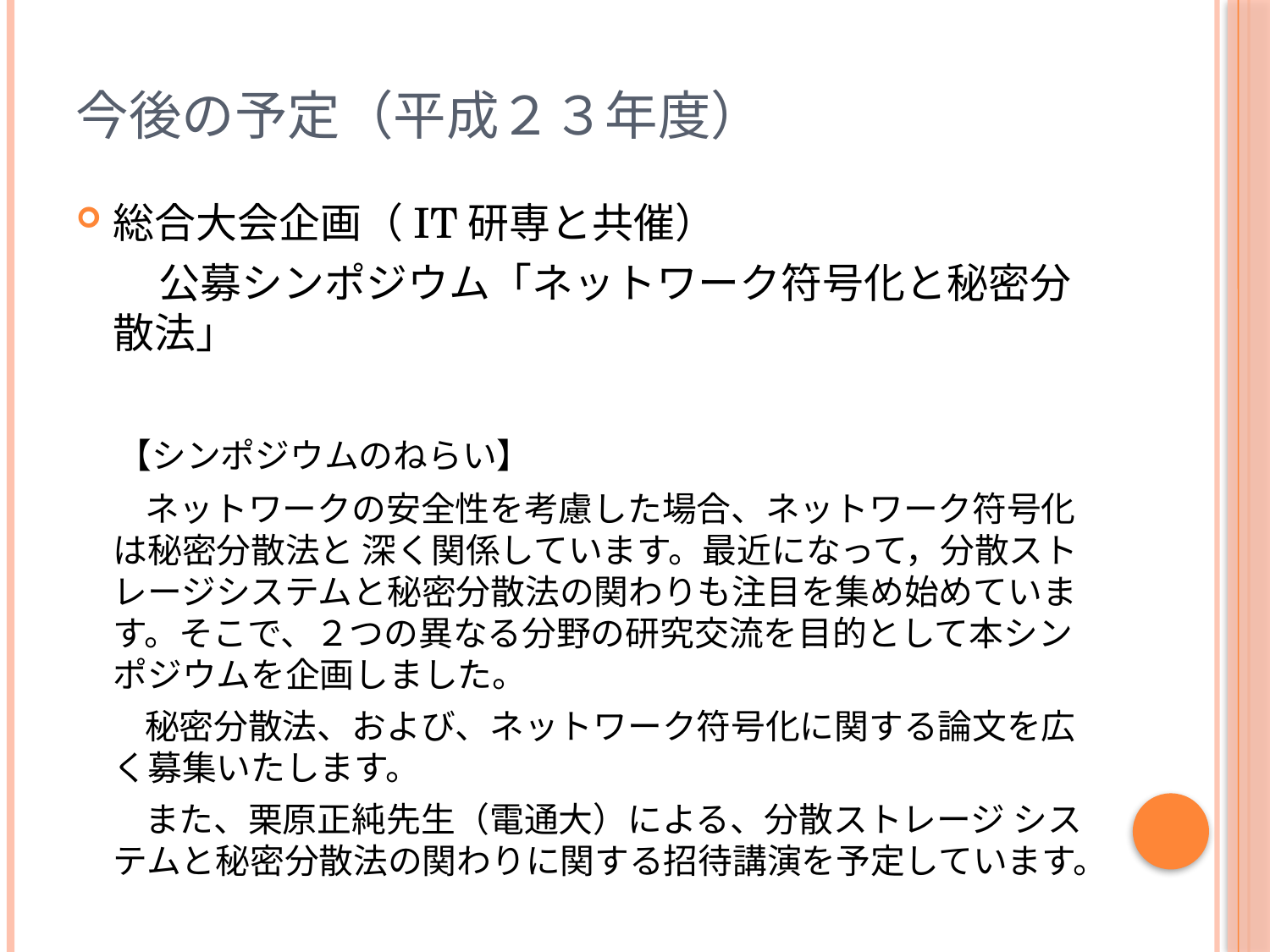

# 今後の予定（平成２３年度）
総合大会企画（IT研専と共催）
　　公募シンポジウム「ネットワーク符号化と秘密分散法」

　【シンポジウムのねらい】
　　ネットワークの安全性を考慮した場合、ネットワーク符号化は秘密分散法と 深く関係しています。最近になって，分散ストレージシステムと秘密分散法の関わりも注目を集め始めています。そこで、２つの異なる分野の研究交流を目的として本シンポジウムを企画しました。
　　秘密分散法、および、ネットワーク符号化に関する論文を広く募集いたします。
　　また、栗原正純先生（電通大）による、分散ストレージ システムと秘密分散法の関わりに関する招待講演を予定しています。